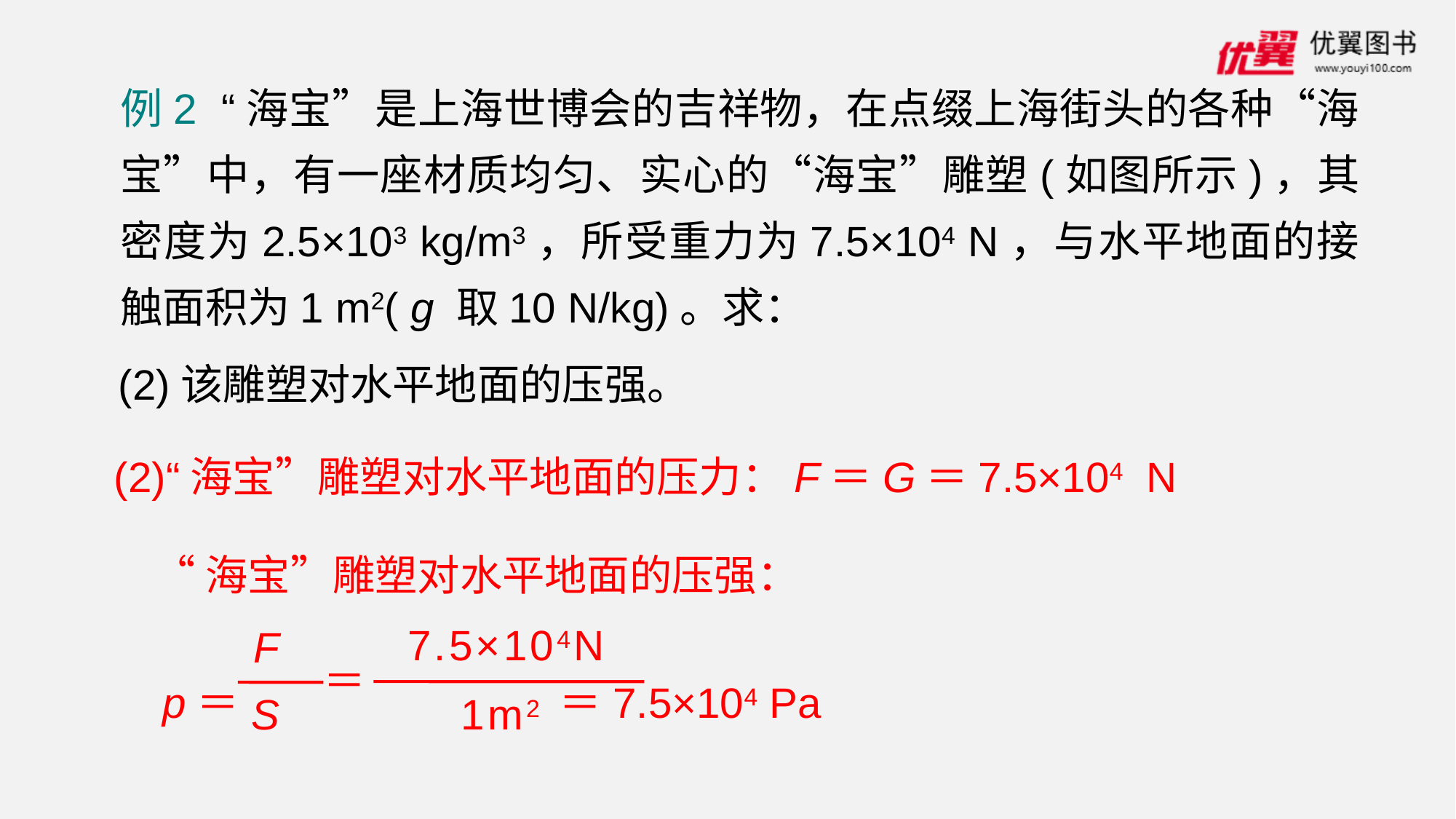

例2  “海宝”是上海世博会的吉祥物，在点缀上海街头的各种“海宝”中，有一座材质均匀、实心的“海宝”雕塑(如图所示)，其密度为2.5×103 kg/m3，所受重力为7.5×104 N，与水平地面的接触面积为1 m2( g 取10 N/kg)。求：
(2)该雕塑对水平地面的压强。
(2)“海宝”雕塑对水平地面的压力：F＝G＝7.5×104  N
    “海宝”雕塑对水平地面的压强：
    p＝                                  ＝7.5×104 Pa
7.5×104N
F

S
＝

1m2